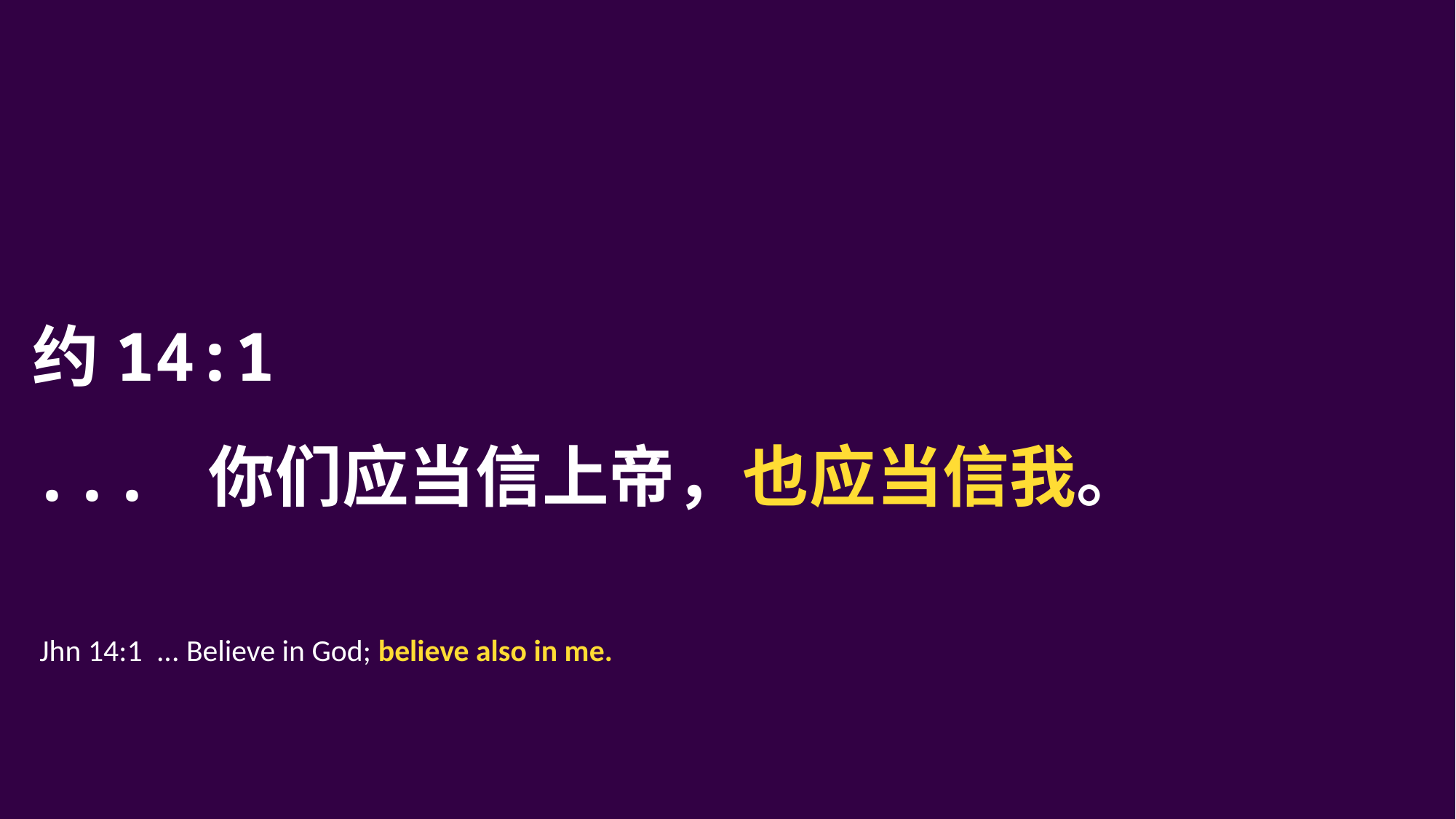

约14:1
... 你们应当信上帝，也应当信我。
Jhn 14:1  ... Believe in God; believe also in me.